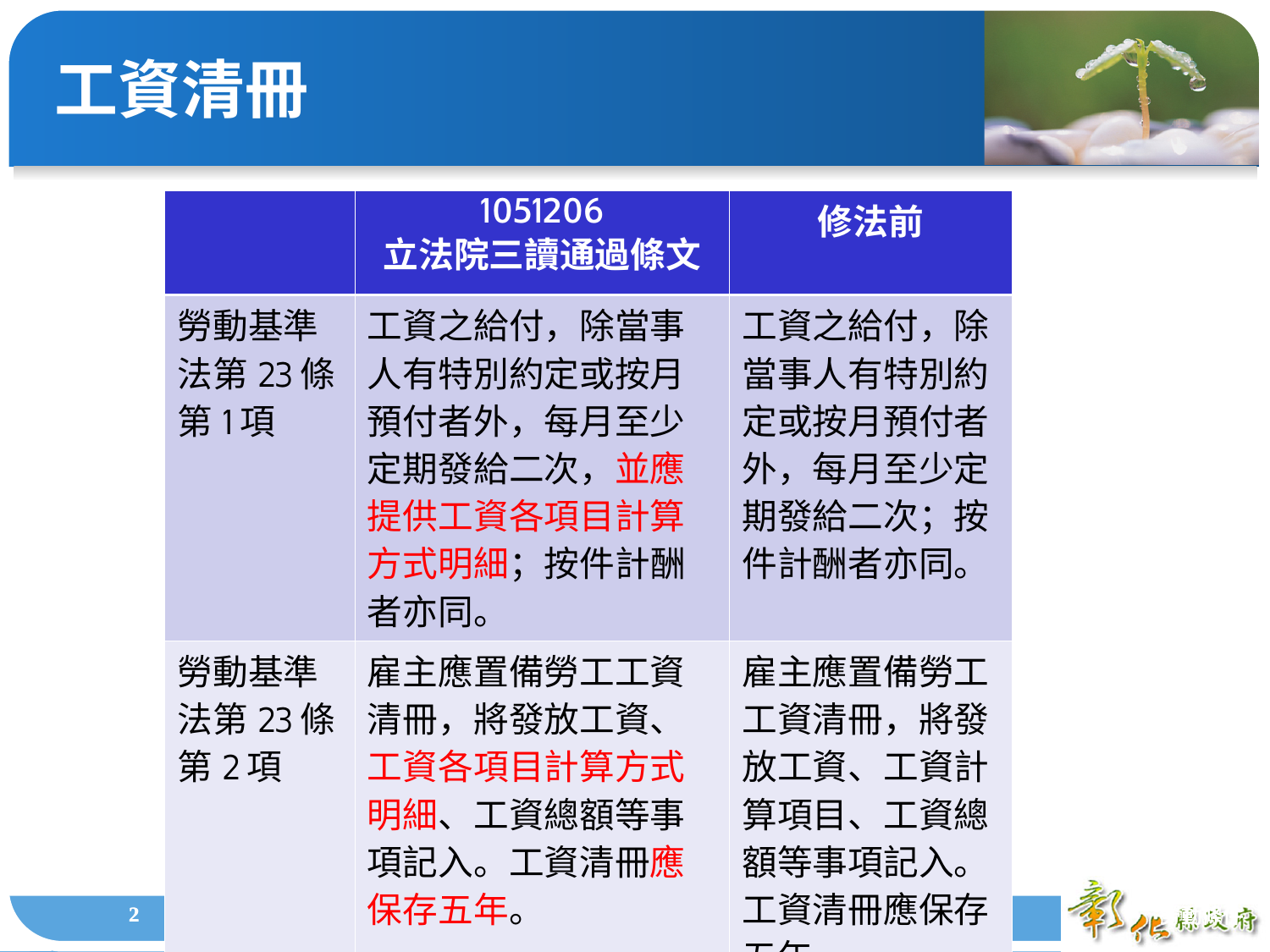

工資清冊

|  | 1051206 立法院三讀通過條文 | 修法前 |
| --- | --- | --- |
| 勞動基準法第23條第1項 | 工資之給付，除當事人有特別約定或按月預付者外，每月至少定期發給二次，並應提供工資各項目計算方式明細；按件計酬者亦同。 | 工資之給付，除當事人有特別約定或按月預付者外，每月至少定期發給二次；按件計酬者亦同。 |
| 勞動基準法第23條第2項 | 雇主應置備勞工工資清冊，將發放工資、工資各項目計算方式明細、工資總額等事項記入。工資清冊應保存五年。 | 雇主應置備勞工工資清冊，將發放工資、工資計算項目、工資總額等事項記入。工資清冊應保存五年。 |
2
2
勞動條件